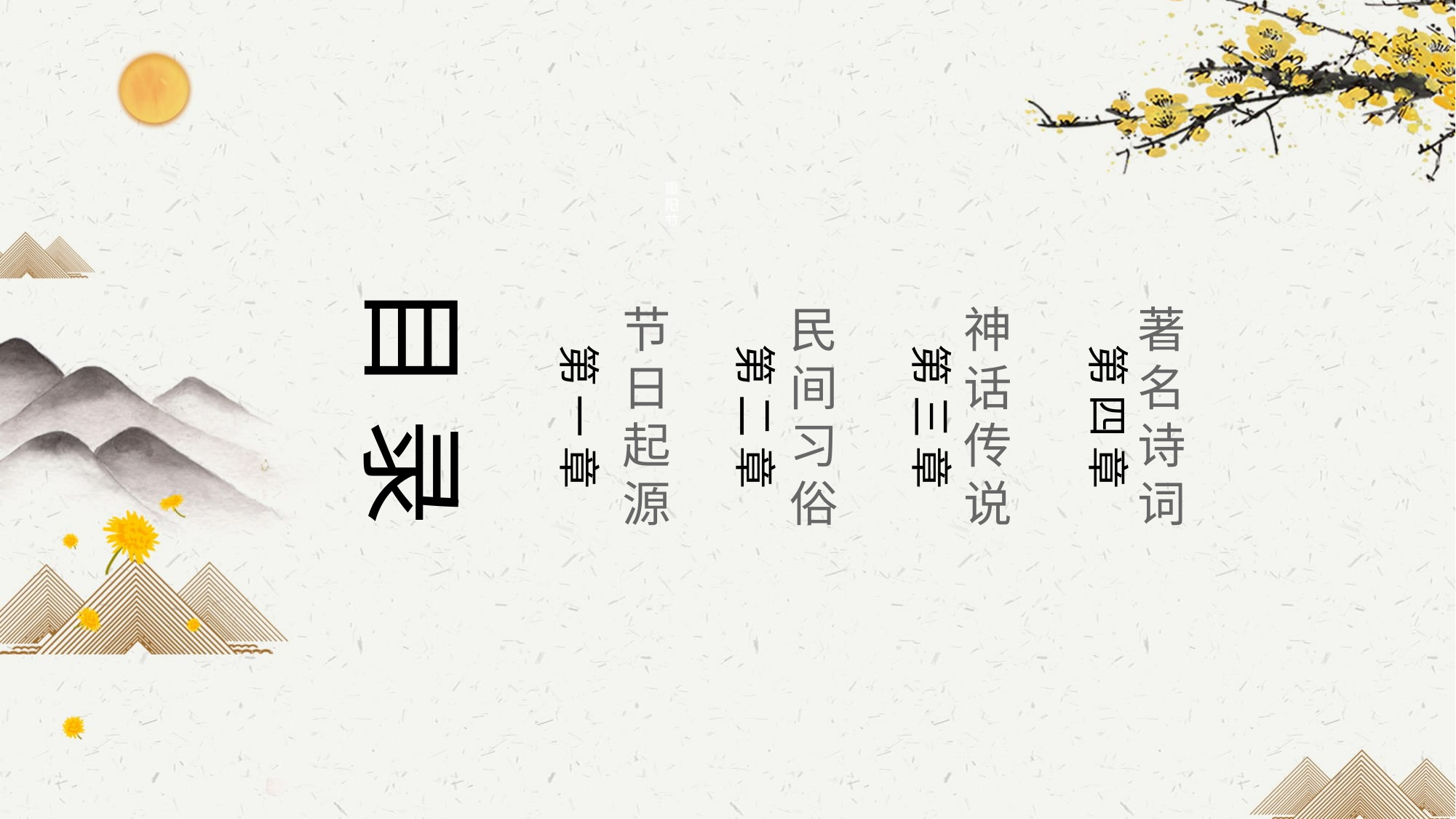

目 录
民间习俗
神话传说
著名诗词
节日起源
第一章
第二章
第三章
第四章